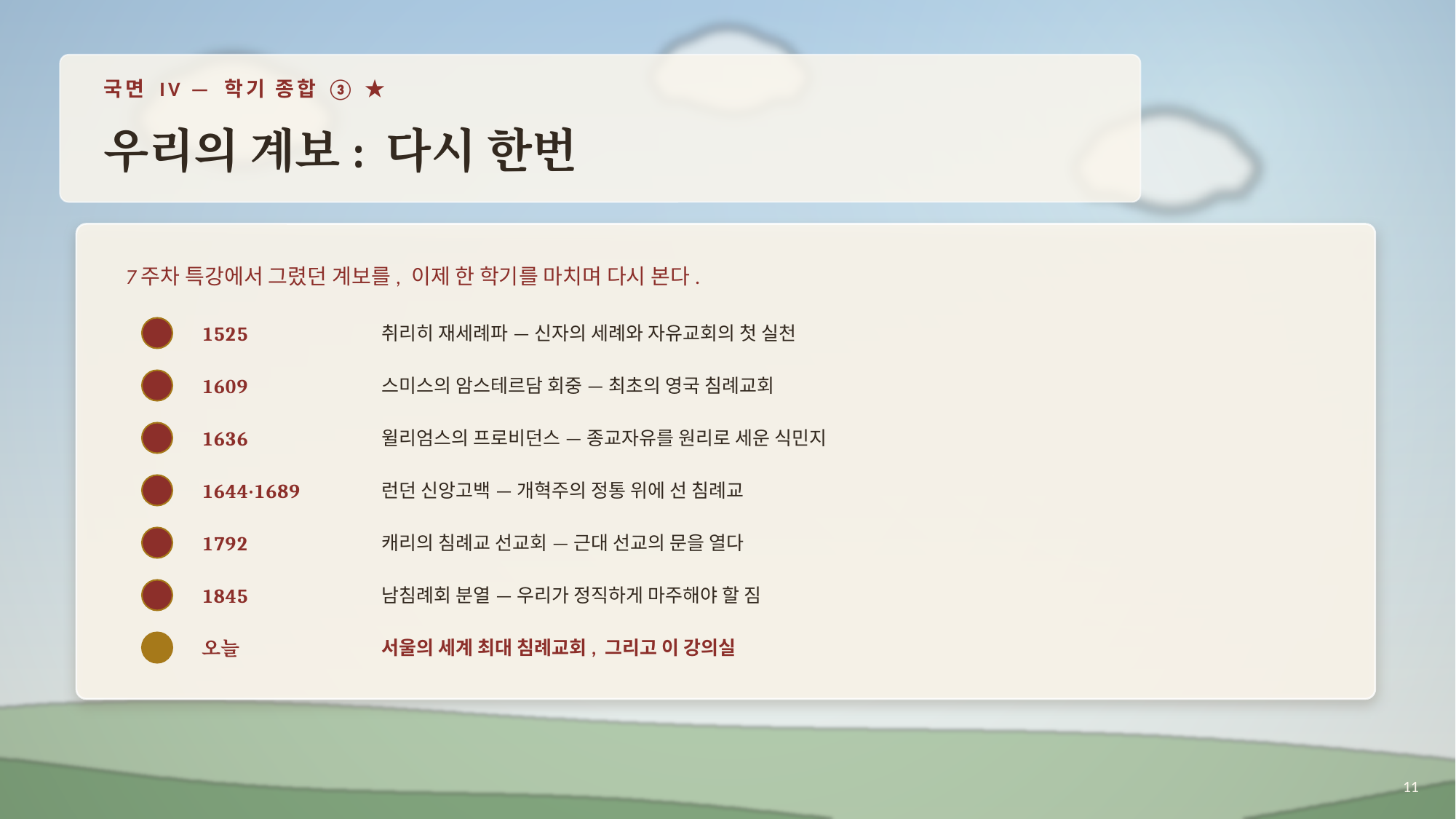

국면 IV — 학기 종합 ③ ★
우리의 계보: 다시 한번

7주차 특강에서 그렸던 계보를, 이제 한 학기를 마치며 다시 본다.
1525
취리히 재세례파 — 신자의 세례와 자유교회의 첫 실천

1609
스미스의 암스테르담 회중 — 최초의 영국 침례교회

1636
윌리엄스의 프로비던스 — 종교자유를 원리로 세운 식민지

1644·1689
런던 신앙고백 — 개혁주의 정통 위에 선 침례교

1792
캐리의 침례교 선교회 — 근대 선교의 문을 열다

1845
남침례회 분열 — 우리가 정직하게 마주해야 할 짐

오늘
서울의 세계 최대 침례교회, 그리고 이 강의실

11